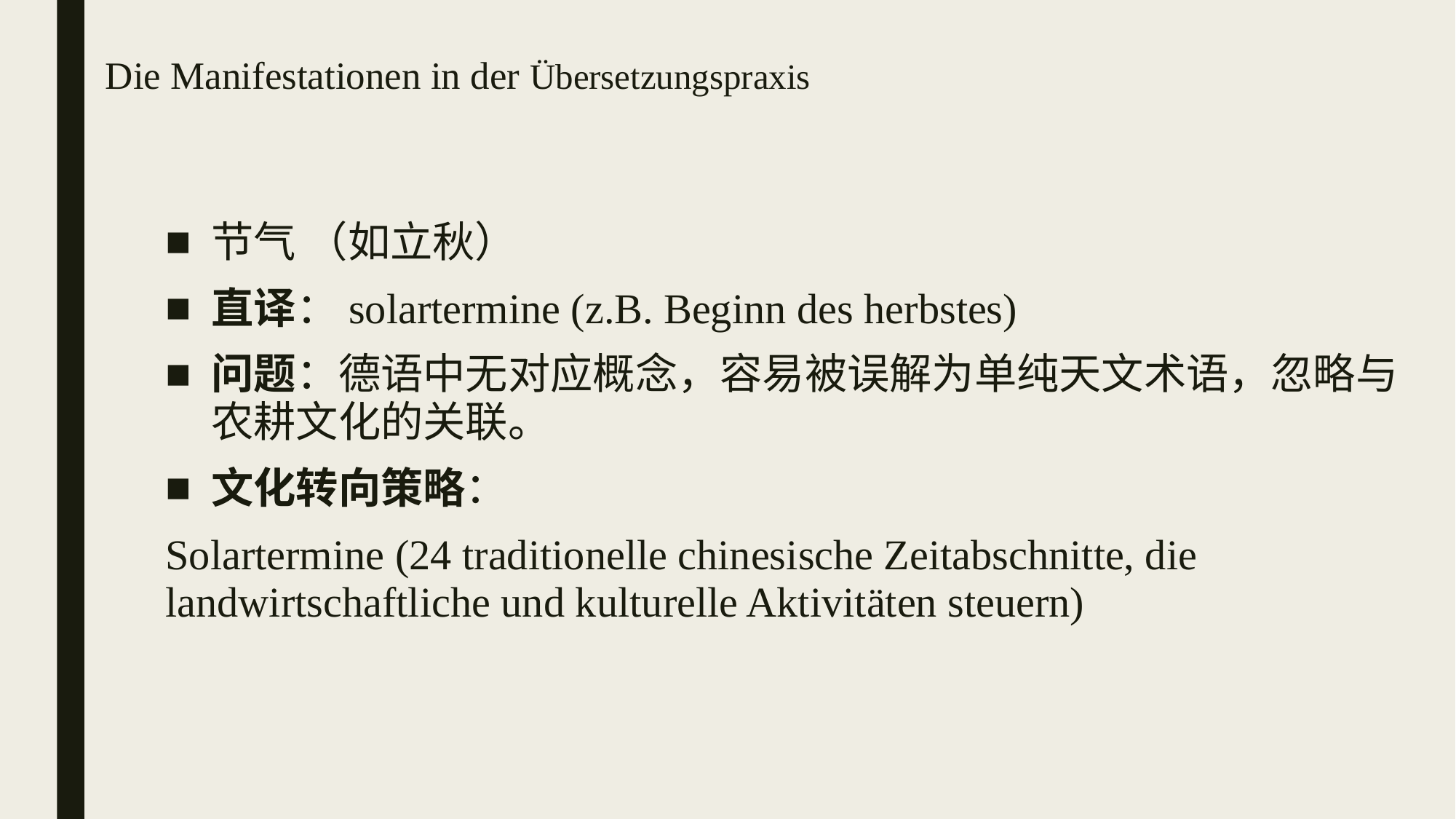

# Die Manifestationen in der Übersetzungspraxis
节气 （如立秋）
直译：solartermine (z.B. Beginn des herbstes)
问题：德语中无对应概念，容易被误解为单纯天文术语，忽略与农耕文化的关联。
文化转向策略：
Solartermine (24 traditionelle chinesische Zeitabschnitte, die landwirtschaftliche und kulturelle Aktivitäten steuern)